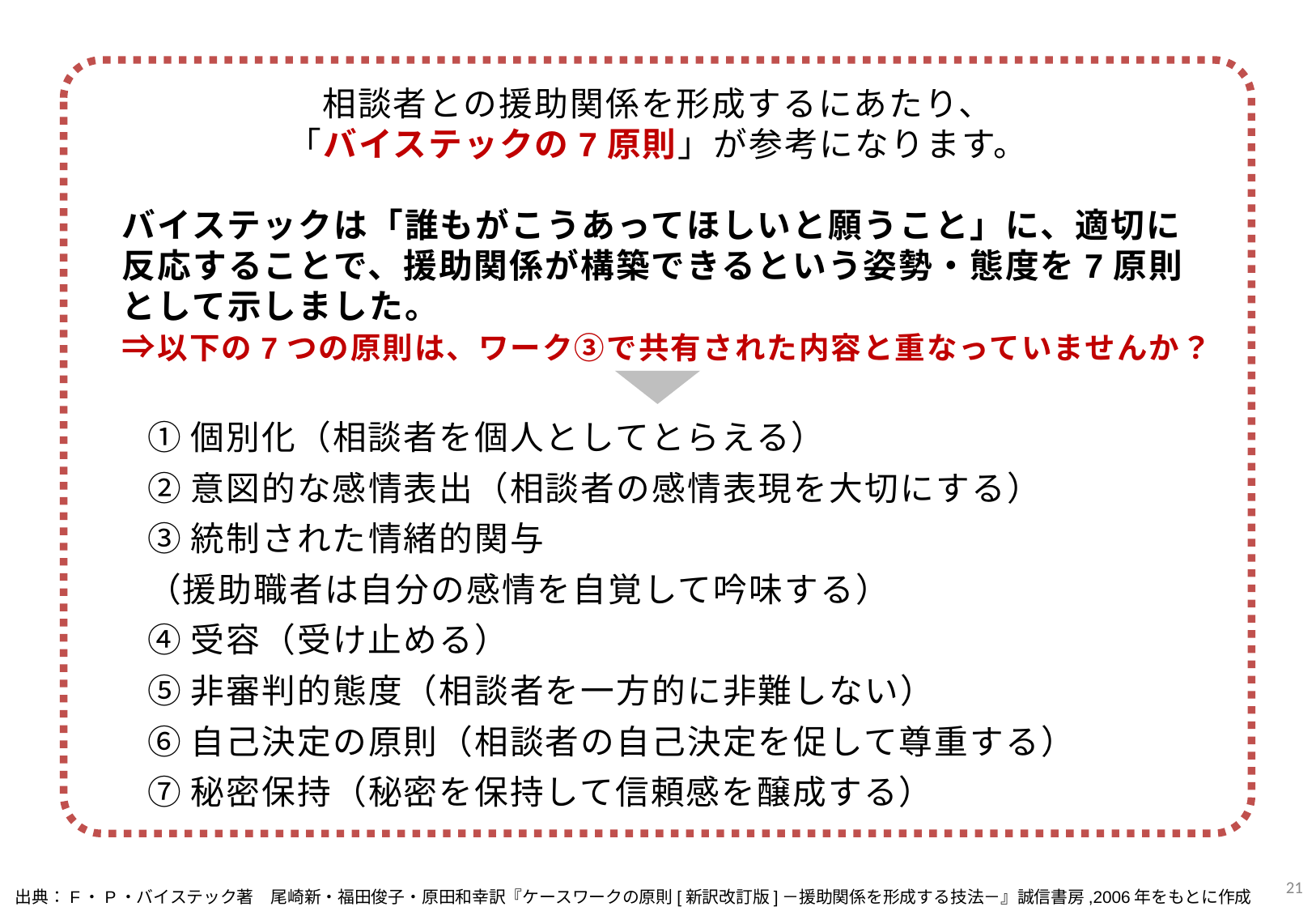

相談者との援助関係を形成するにあたり、
「バイステックの7原則」が参考になります。

　バイステックは「誰もがこうあってほしいと願うこと」に、適切に
　反応することで、援助関係が構築できるという姿勢・態度を7原則
　として示しました。
　⇒以下の7つの原則は、ワーク③で共有された内容と重なっていませんか？

①個別化（相談者を個人としてとらえる）
②意図的な感情表出（相談者の感情表現を大切にする）
③統制された情緒的関与
（援助職者は自分の感情を自覚して吟味する）
④受容（受け止める）
⑤非審判的態度（相談者を一方的に非難しない）
⑥自己決定の原則（相談者の自己決定を促して尊重する）
⑦秘密保持（秘密を保持して信頼感を醸成する）

21
出典：F・P・バイステック著　尾崎新・福田俊子・原田和幸訳『ケースワークの原則[新訳改訂版]－援助関係を形成する技法－』誠信書房,2006年をもとに作成